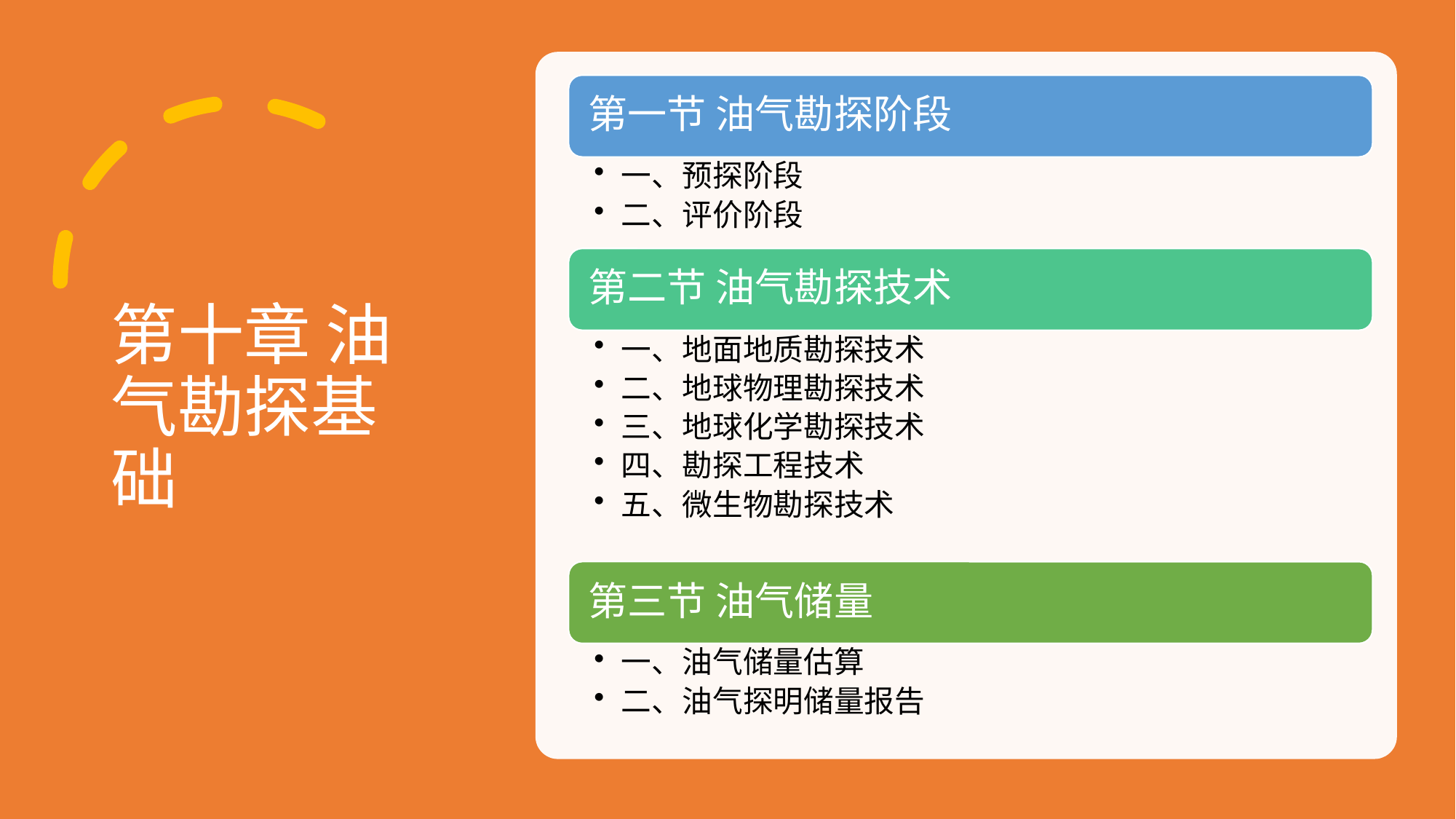

第一节 油气勘探阶段
一、预探阶段
二、评价阶段
第二节 油气勘探技术
一、地面地质勘探技术
二、地球物理勘探技术
三、地球化学勘探技术
四、勘探工程技术
五、微生物勘探技术
第三节 油气储量
一、油气储量估算
二、油气探明储量报告
# 第十章 油气勘探基础